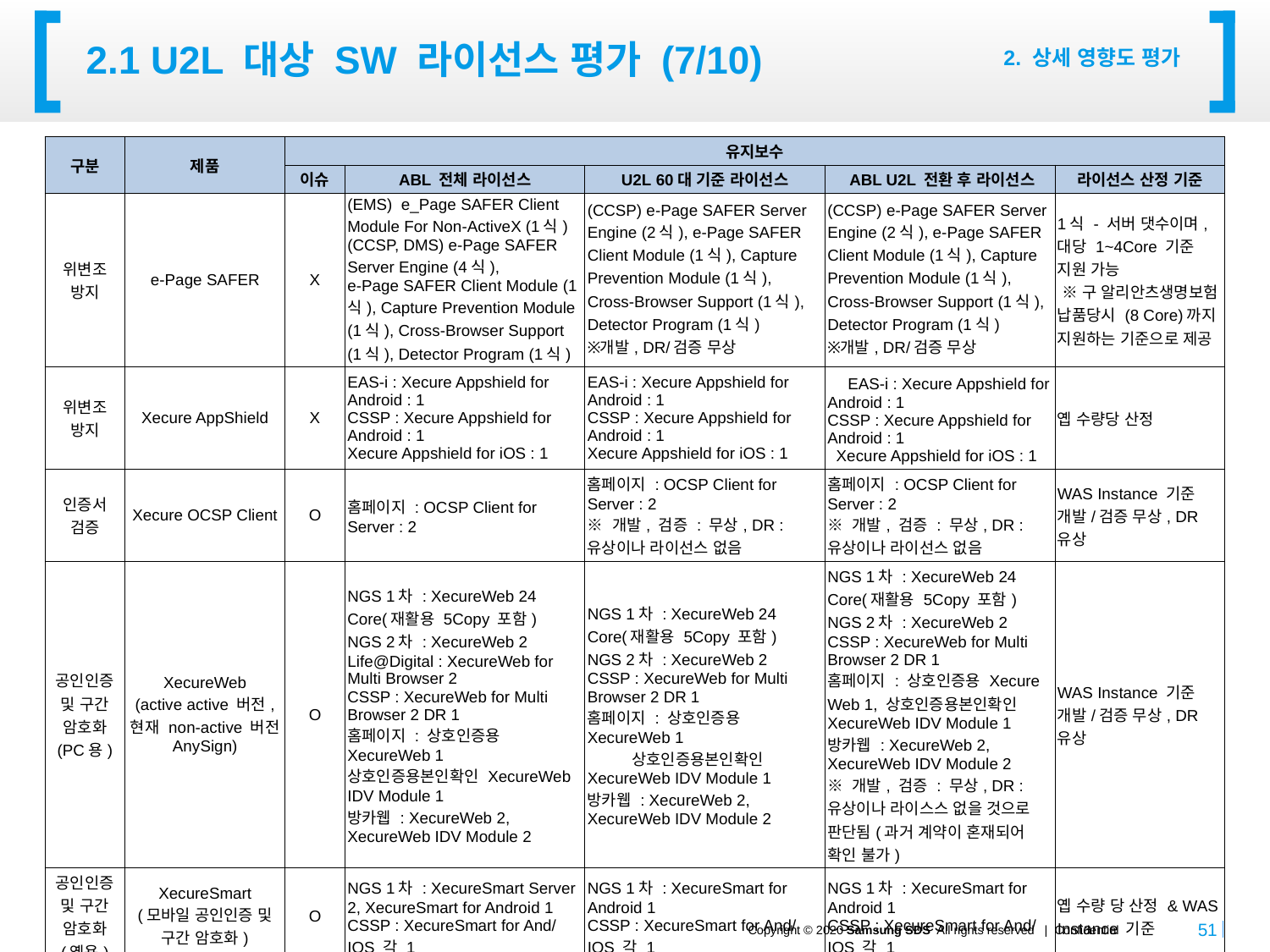

# 2.1 U2L 대상 SW 라이선스 평가 (7/10)
2. 상세 영향도 평가
| 구분 | 제품 | 유지보수 |  |  |  |  |
| --- | --- | --- | --- | --- | --- | --- |
|  |  | 이슈 | ABL 전체 라이선스 | U2L 60대 기준 라이선스 | ABL U2L 전환 후 라이선스 | 라이선스 산정 기준 |
| 위변조 방지 | e-Page SAFER | X | (EMS) e\_Page SAFER Client Module For Non-ActiveX (1식) (CCSP, DMS) e-Page SAFER Server Engine (4식), e-Page SAFER Client Module (1식), Capture Prevention Module (1식), Cross-Browser Support (1식), Detector Program (1식) | (CCSP) e-Page SAFER Server Engine (2식), e-Page SAFER Client Module (1식), Capture Prevention Module (1식), Cross-Browser Support (1식), Detector Program (1식) ※개발, DR/검증 무상 | (CCSP) e-Page SAFER Server Engine (2식), e-Page SAFER Client Module (1식), Capture Prevention Module (1식), Cross-Browser Support (1식), Detector Program (1식) ※개발, DR/검증 무상 | 1식 - 서버 댓수이며, 대당 1~4Core 기준 지원 가능 ※ 구 알리안츠생명보험 납품당시 (8 Core)까지 지원하는 기준으로 제공 |
| 위변조 방지 | Xecure AppShield | X | EAS-i : Xecure Appshield for Android : 1 CSSP : Xecure Appshield for Android : 1 Xecure Appshield for iOS : 1 | EAS-i : Xecure Appshield for Android : 1 CSSP : Xecure Appshield for Android : 1 Xecure Appshield for iOS : 1 | EAS-i : Xecure Appshield for Android : 1 CSSP : Xecure Appshield for Android : 1 Xecure Appshield for iOS : 1 | 옙 수량당 산정 |
| 인증서 검증 | Xecure OCSP Client | O | 홈페이지 : OCSP Client for Server : 2 | 홈페이지 : OCSP Client for Server : 2 ※ 개발, 검증 : 무상, DR : 유상이나 라이선스 없음 | 홈페이지 : OCSP Client for Server : 2 ※ 개발, 검증 : 무상, DR : 유상이나 라이선스 없음 | WAS Instance 기준 개발/검증 무상, DR 유상 |
| 공인인증 및 구간 암호화 (PC용) | XecureWeb (active active 버전, 현재 non-active 버전 AnySign) | O | NGS 1차 : XecureWeb 24 Core(재활용 5Copy 포함) NGS 2차 : XecureWeb 2 Life@Digital : XecureWeb for Multi Browser 2 CSSP : XecureWeb for Multi Browser 2 DR 1 홈페이지 : 상호인증용 XecureWeb 1 상호인증용본인확인 XecureWeb IDV Module 1 방카웹 : XecureWeb 2, XecureWeb IDV Module 2 | NGS 1차 : XecureWeb 24 Core(재활용 5Copy 포함) NGS 2차 : XecureWeb 2 CSSP : XecureWeb for Multi Browser 2 DR 1 홈페이지 : 상호인증용 XecureWeb 1 상호인증용본인확인 XecureWeb IDV Module 1 방카웹 : XecureWeb 2, XecureWeb IDV Module 2 | NGS 1차 : XecureWeb 24 Core(재활용 5Copy 포함) NGS 2차 : XecureWeb 2 CSSP : XecureWeb for Multi Browser 2 DR 1 홈페이지 : 상호인증용 Xecure Web 1, 상호인증용본인확인 XecureWeb IDV Module 1 방카웹 : XecureWeb 2, XecureWeb IDV Module 2 ※ 개발, 검증 : 무상, DR : 유상이나 라이스스 없을 것으로 판단됨(과거 계약이 혼재되어 확인 불가) | WAS Instance 기준 개발/검증 무상, DR 유상 |
| 공인인증 및 구간 암호화 (옙용) | XecureSmart (모바일 공인인증 및 구간 암호화) | O | NGS 1차 : XecureSmart Server 2, XecureSmart for Android 1 CSSP : XecureSmart for And/IOS 각 1 | NGS 1차 : XecureSmart for Android 1 CSSP : XecureSmart for And/IOS 각 1 | NGS 1차 : XecureSmart for Android 1 CSSP : XecureSmart for And/IOS 각 1 | 옙 수량 당 산정 & WAS Instance 기준 |